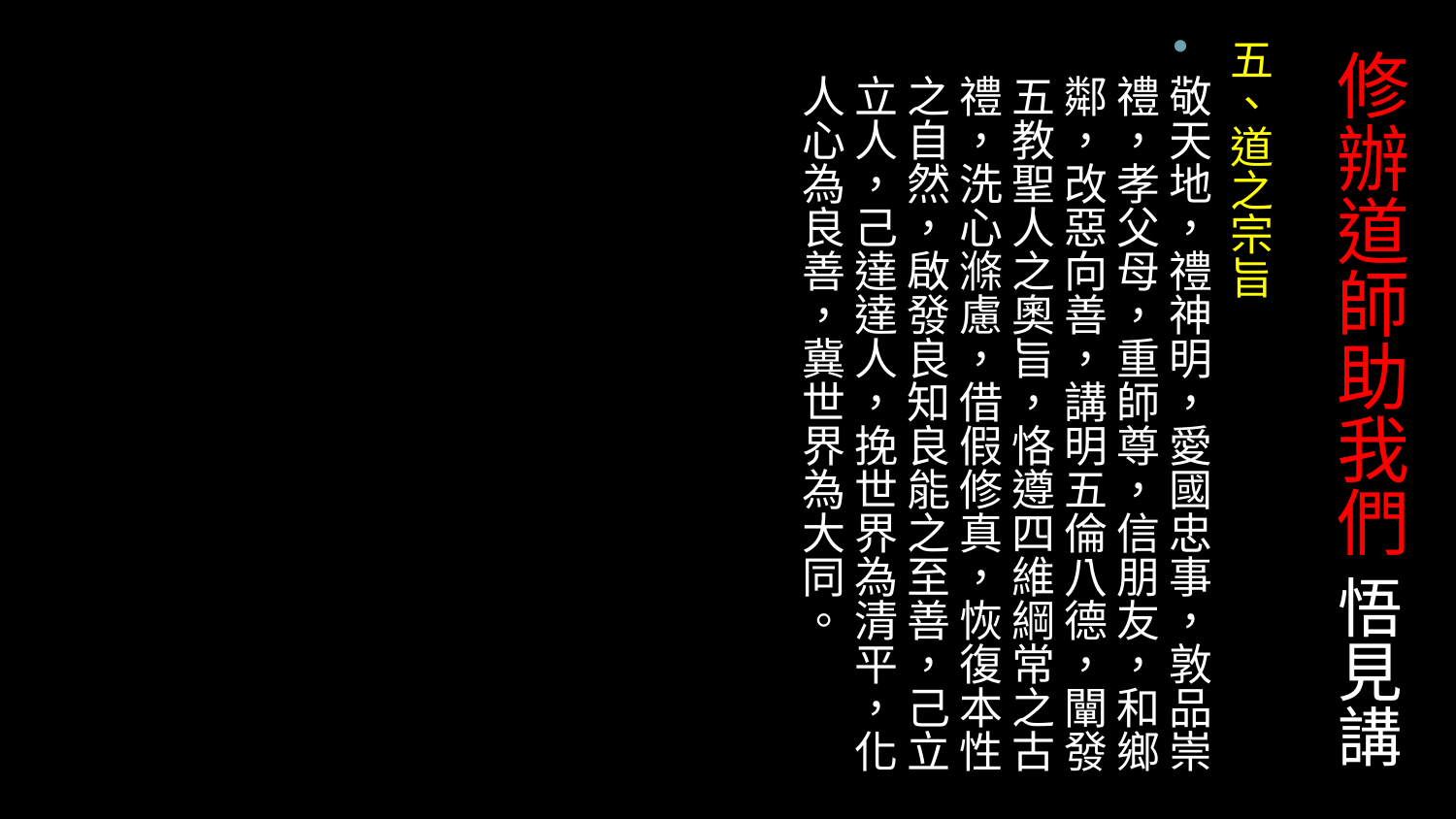

五、道之宗旨
敬天地，禮神明，愛國忠事，敦品崇禮，孝父母，重師尊，信朋友，和鄉鄰，改惡向善，講明五倫八德，闡發五教聖人之奧旨，恪遵四維綱常之古禮，洗心滌慮，借假修真，恢復本性之自然，啟發良知良能之至善，己立立人，己達達人，挽世界為清平，化人心為良善，冀世界為大同。

# 修辦道師助我們 悟見講